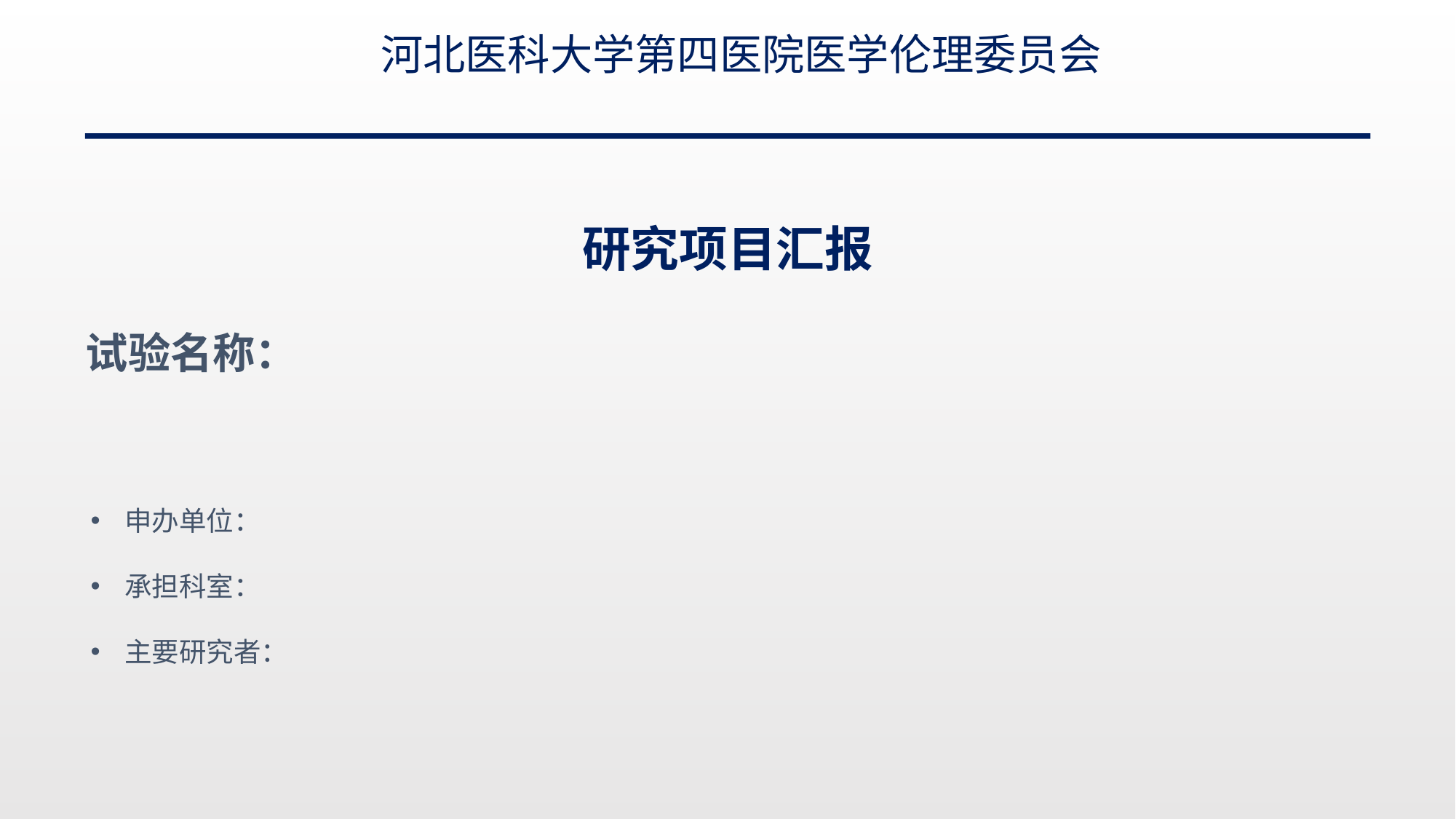

河北医科大学第四医院医学伦理委员会

# 研究项目汇报
试验名称：
申办单位：
承担科室：
主要研究者：